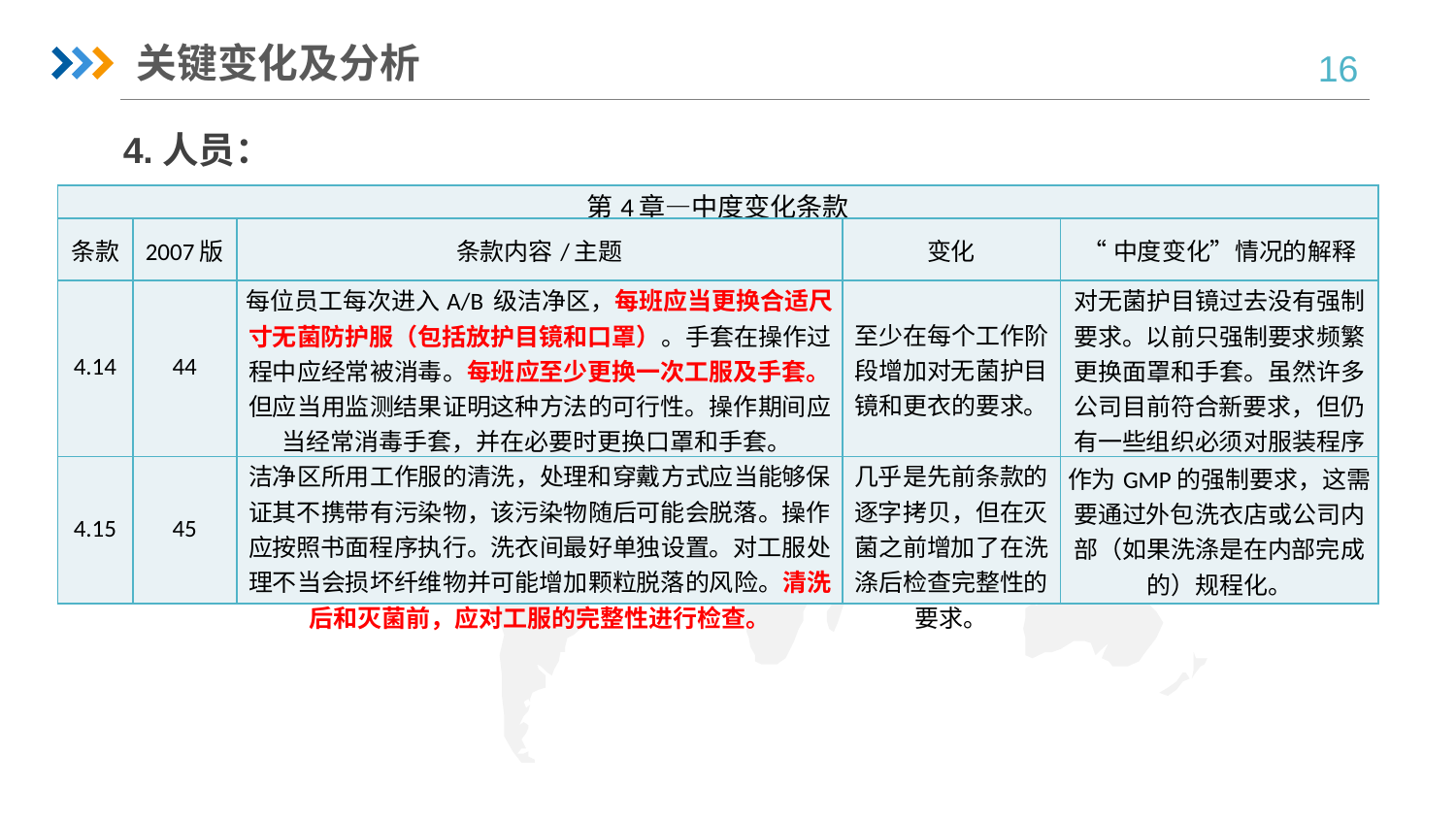

关键变化及分析
4.人员：

| 第4章—中度变化条款 |  |  |  |  |
| --- | --- | --- | --- | --- |
| 条款 | 2007版 | 条款内容/主题 | 变化 | “中度变化”情况的解释 |
| 4.14 | 44 | 每位员工每次进入A/B 级洁净区，每班应当更换合适尺寸无菌防护服（包括放护目镜和口罩）。手套在操作过程中应经常被消毒。每班应至少更换一次工服及手套。但应当用监测结果证明这种方法的可行性。操作期间应当经常消毒手套，并在必要时更换口罩和手套。 | 至少在每个工作阶段增加对无菌护目镜和更衣的要求。 | 对无菌护目镜过去没有强制要求。以前只强制要求频繁更换面罩和手套。虽然许多公司目前符合新要求，但仍有一些组织必须对服装程序进行更改。 |
| 4.15 | 45 | 洁净区所用工作服的清洗，处理和穿戴方式应当能够保证其不携带有污染物，该污染物随后可能会脱落。操作应按照书面程序执行。洗衣间最好单独设置。对工服处理不当会损坏纤维物并可能增加颗粒脱落的风险。清洗后和灭菌前，应对工服的完整性进行检查。 | 几乎是先前条款的逐字拷贝，但在灭菌之前增加了在洗涤后检查完整性的要求。 | 作为GMP的强制要求，这需要通过外包洗衣店或公司内部（如果洗涤是在内部完成的）规程化。 |